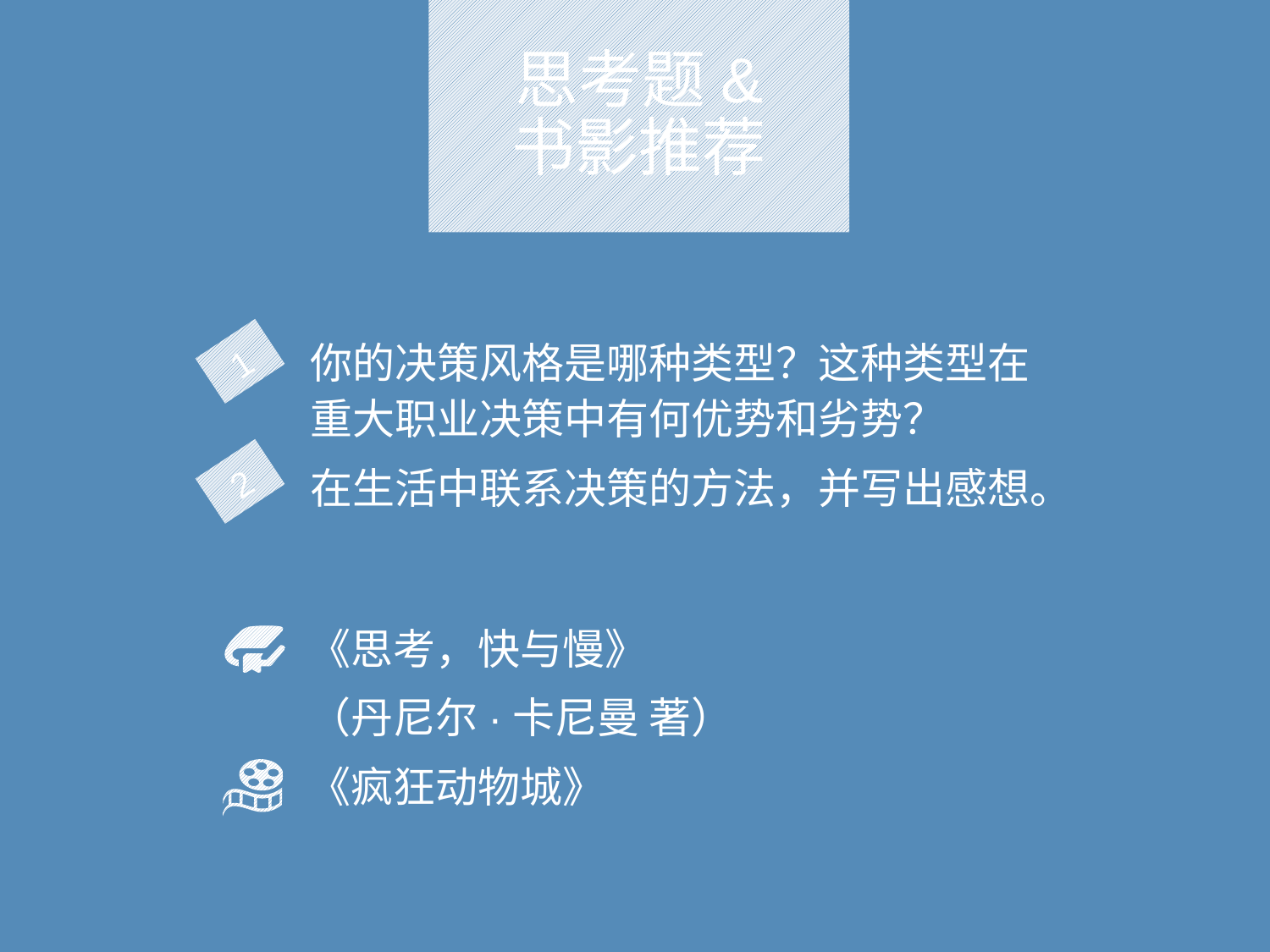

# 思考题& 书影推荐
你的决策风格是哪种类型？这种类型在重大职业决策中有何优势和劣势？
在生活中联系决策的方法，并写出感想。
1
2
《思考，快与慢》
（丹尼尔·卡尼曼 著）
《疯狂动物城》